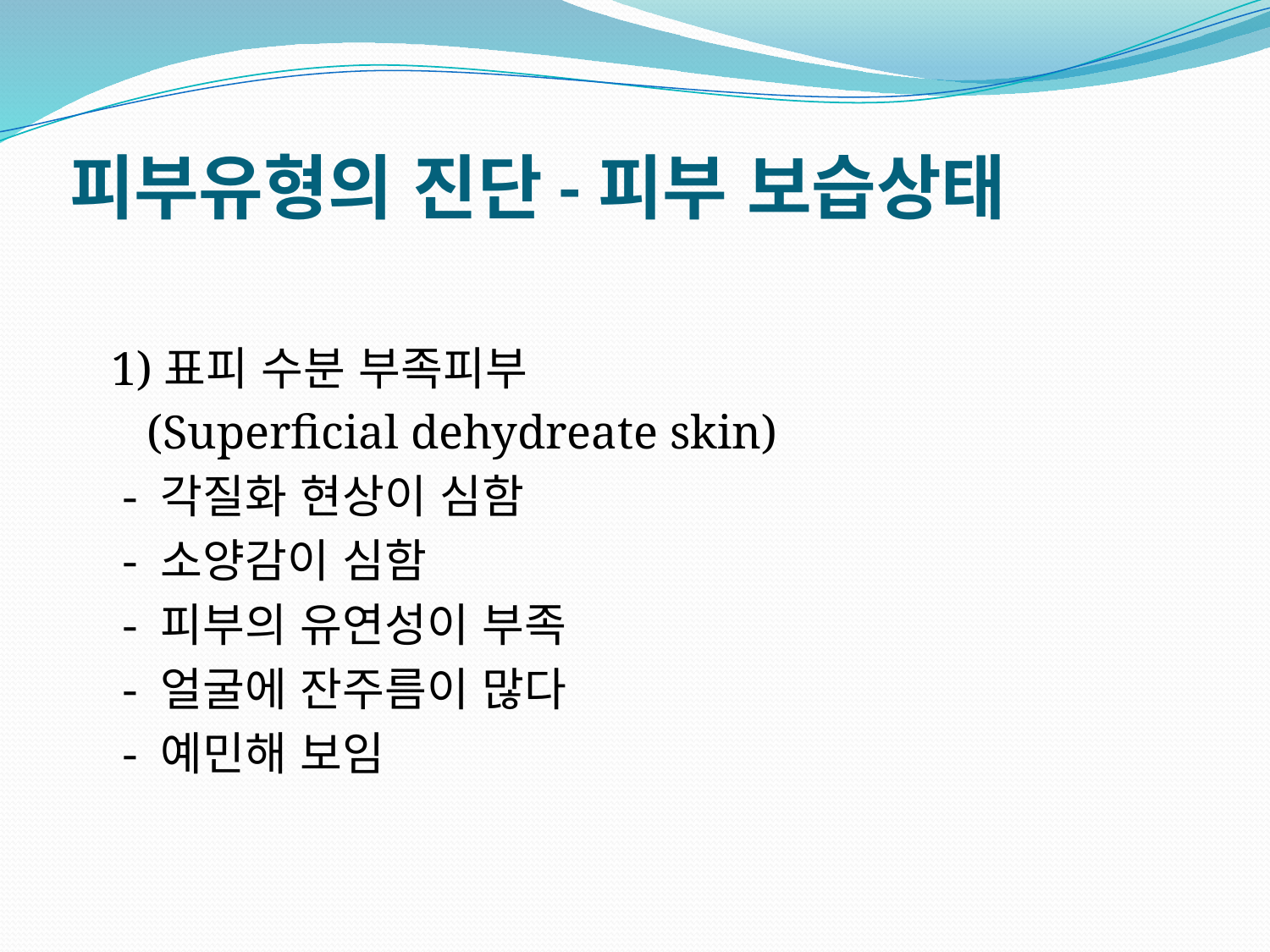

# 피부유형의 진단-피부 보습상태

   1)표피 수분 부족피부
      (Superficial dehydreate skin)
    - 각질화 현상이 심함
    - 소양감이 심함
    - 피부의 유연성이 부족
    - 얼굴에 잔주름이 많다
    - 예민해 보임